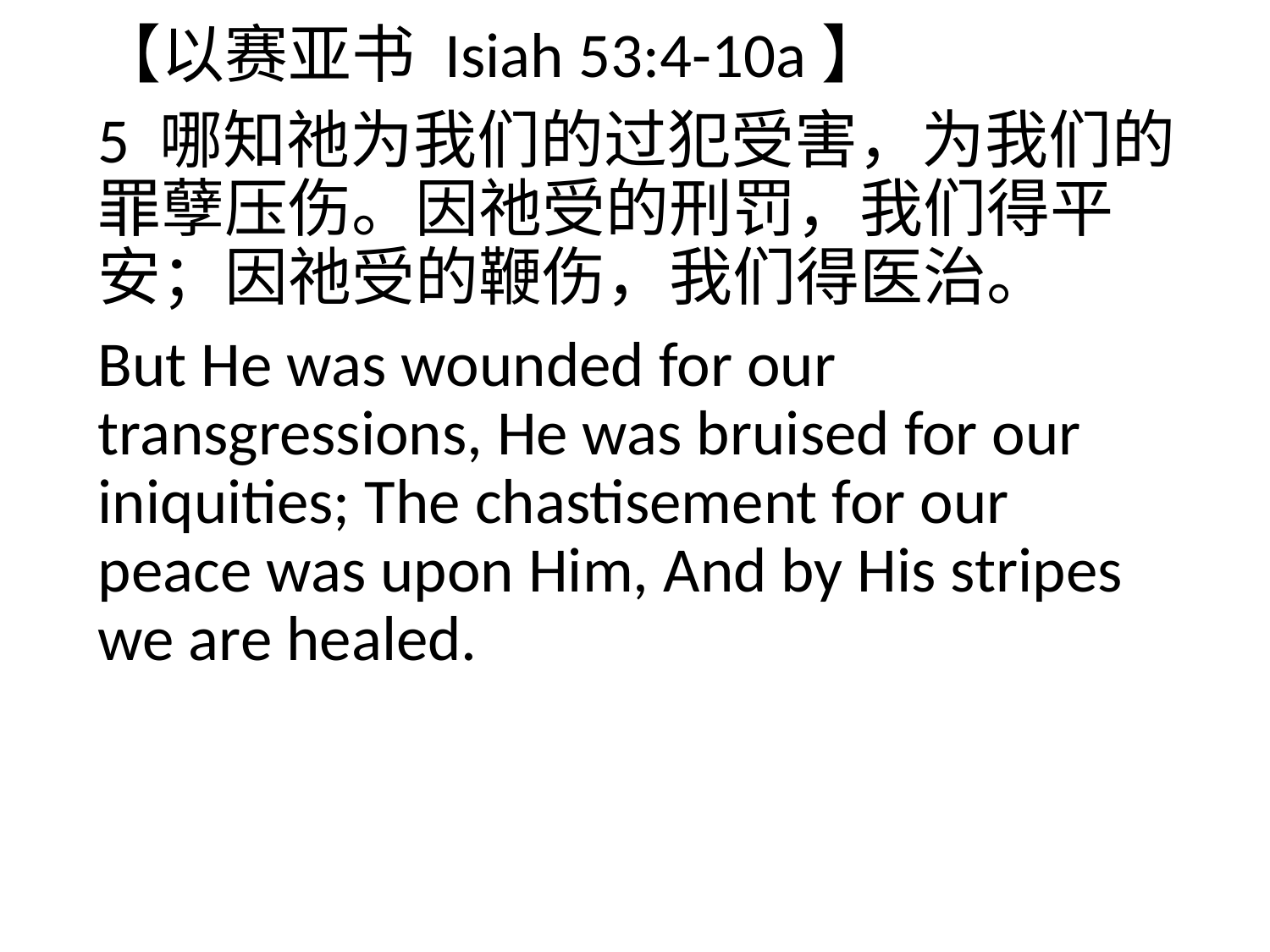

【以赛亚书 Isiah 53:4-10a】
5 哪知祂为我们的过犯受害，为我们的罪孽压伤。因祂受的刑罚，我们得平安；因祂受的鞭伤，我们得医治。
But He was wounded for our transgressions, He was bruised for our iniquities; The chastisement for our peace was upon Him, And by His stripes we are healed.